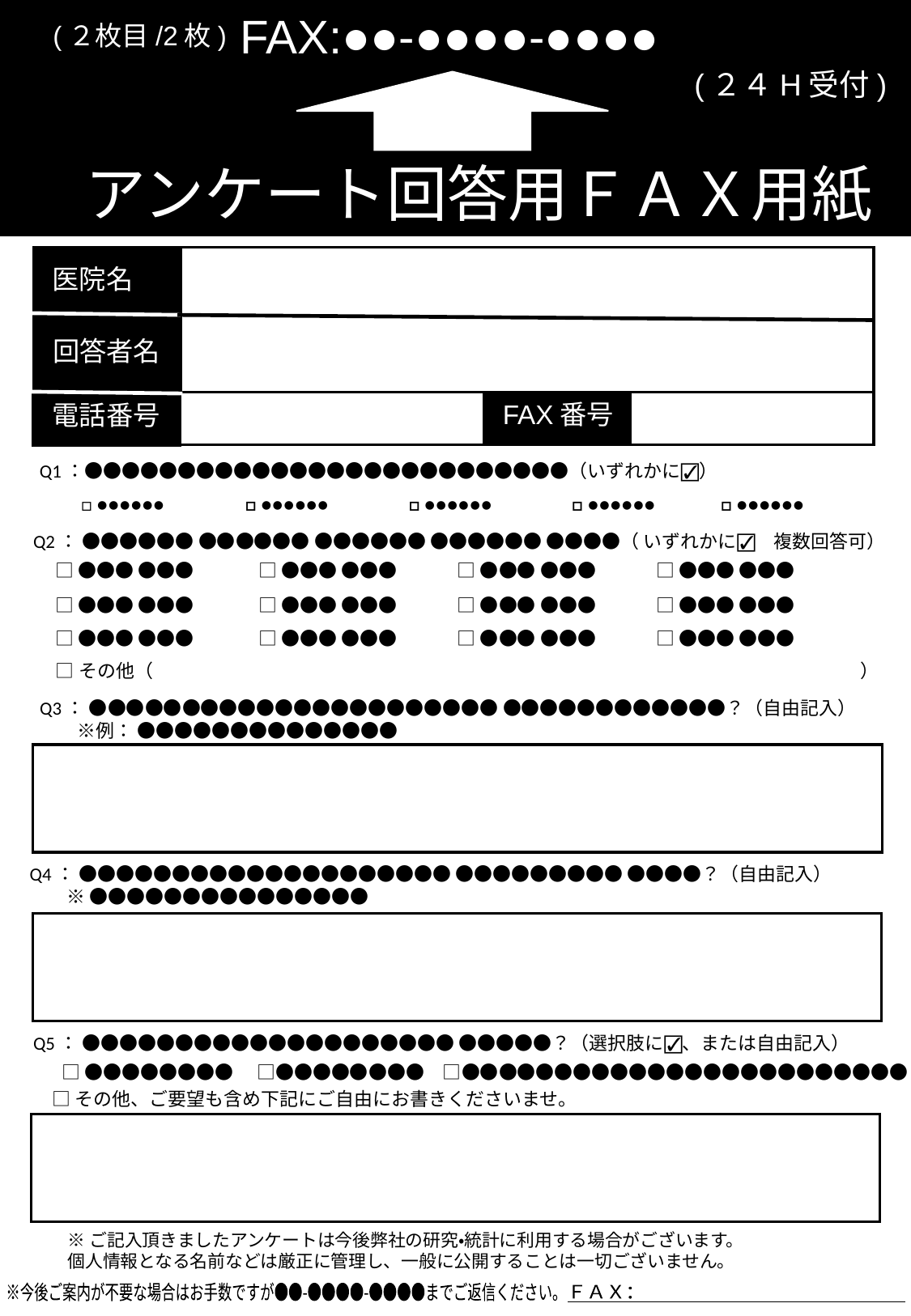

FAX:●●-●●●●-●●●●

(２枚目/2枚)
(２４H受付)
アンケート回答用ＦＡＸ用紙

医院名
回答者名
FAX番号
電話番号

Q1：●●●●●●●●●●●●●●●●●●●●●●●●●●（いずれかに☑）
□ ●●●●●●
□ ●●●●●●
□ ●●●●●●
□ ●●●●●●
□ ●●●●●●
Q2： ●●●●●● ●●●●●● ●●●●●● ●●●●●● ●●●●（ いずれかに☑　複数回答可）
□ ●●● ●●● 　　　□ ●●● ●●● 　　　□ ●●● ●●● 　　　□ ●●● ●●●
□ ●●● ●●● 　　　□ ●●● ●●● 　　　□ ●●● ●●● 　　　□ ●●● ●●●
□ ●●● ●●● 　　　□ ●●● ●●● 　　　□ ●●● ●●● 　　　□ ●●● ●●●
□その他（　　　　　　　　　　　　　　　　　　　　　　　　　　　　　　　　　　　　　　）
Q3： ●●●●●●●●●●●●●●●●●●●●●● ●●●●●●●●●●●●？（自由記入）
　　※例： ●●●●●●●●●●●●●●

Q4： ●●●●●●●●●●●●●●●●●●●● ●●●●●●●●● ●●●●？（自由記入）
　　※ ●●●●●●●●●●●●●●●

Q5： ●●●●●●●●●●●●●●●●●●●● ●●●●●？（選択肢に☑、または自由記入）
□ ●●●●●●●●　□●●●●●●●●　□●●●●●●●●●●●●●●●●●●●●●●●●
□その他、ご要望も含め下記にご自由にお書きくださいませ。

※ご記入頂きましたアンケートは今後弊社の研究・統計に利用する場合がございます。
個人情報となる名前などは厳正に管理し、一般に公開することは一切ございません。
※今後ご案内が不要な場合はお手数ですが●●-●●●●-●●●●までご返信ください。
ＦＡＸ：